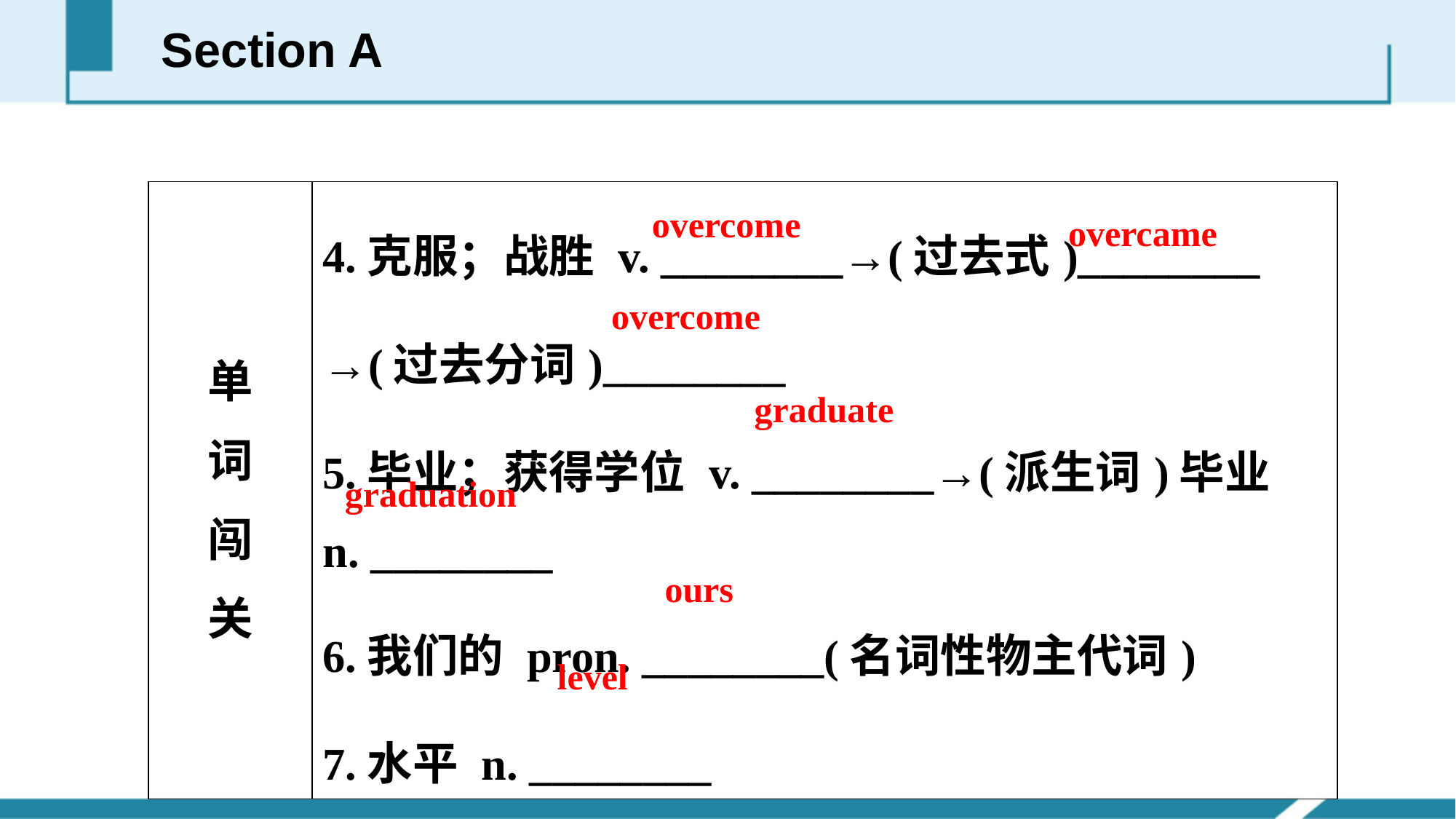

Section A
| 单 词 闯 关 | 4.克服；战胜 v. \_\_\_\_\_\_\_\_→(过去式)\_\_\_\_\_\_\_\_ →(过去分词)\_\_\_\_\_\_\_\_ 5.毕业；获得学位 v. \_\_\_\_\_\_\_\_→(派生词)毕业 n. \_\_\_\_\_\_\_\_ 6.我们的 pron. \_\_\_\_\_\_\_\_(名词性物主代词) 7.水平 n. \_\_\_\_\_\_\_\_ |
| --- | --- |
overcome
overcame
overcome

graduate
graduation
ours
level